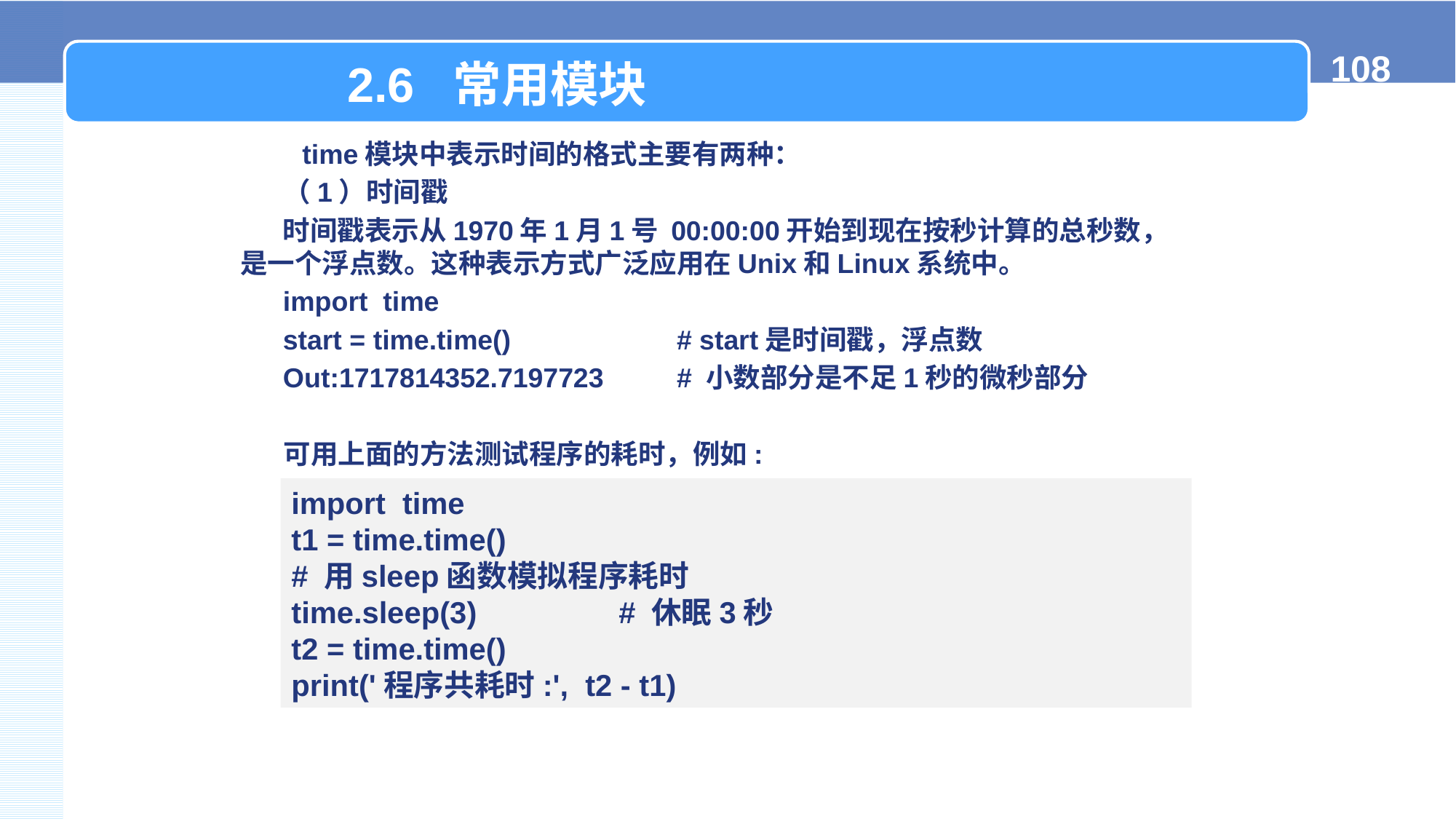

2.6  常用模块
 time模块中表示时间的格式主要有两种：
（1）时间戳
时间戳表示从1970年1月1号 00:00:00开始到现在按秒计算的总秒数，是一个浮点数。这种表示方式广泛应用在Unix和Linux系统中。
import  time
start = time.time()              	# start是时间戳，浮点数
Out:1717814352.7197723       	# 小数部分是不足1秒的微秒部分

可用上面的方法测试程序的耗时，例如:

import  time
t1 = time.time()
# 用sleep函数模拟程序耗时
time.sleep(3)    	# 休眠3秒
t2 = time.time()
print('程序共耗时:',  t2 - t1)